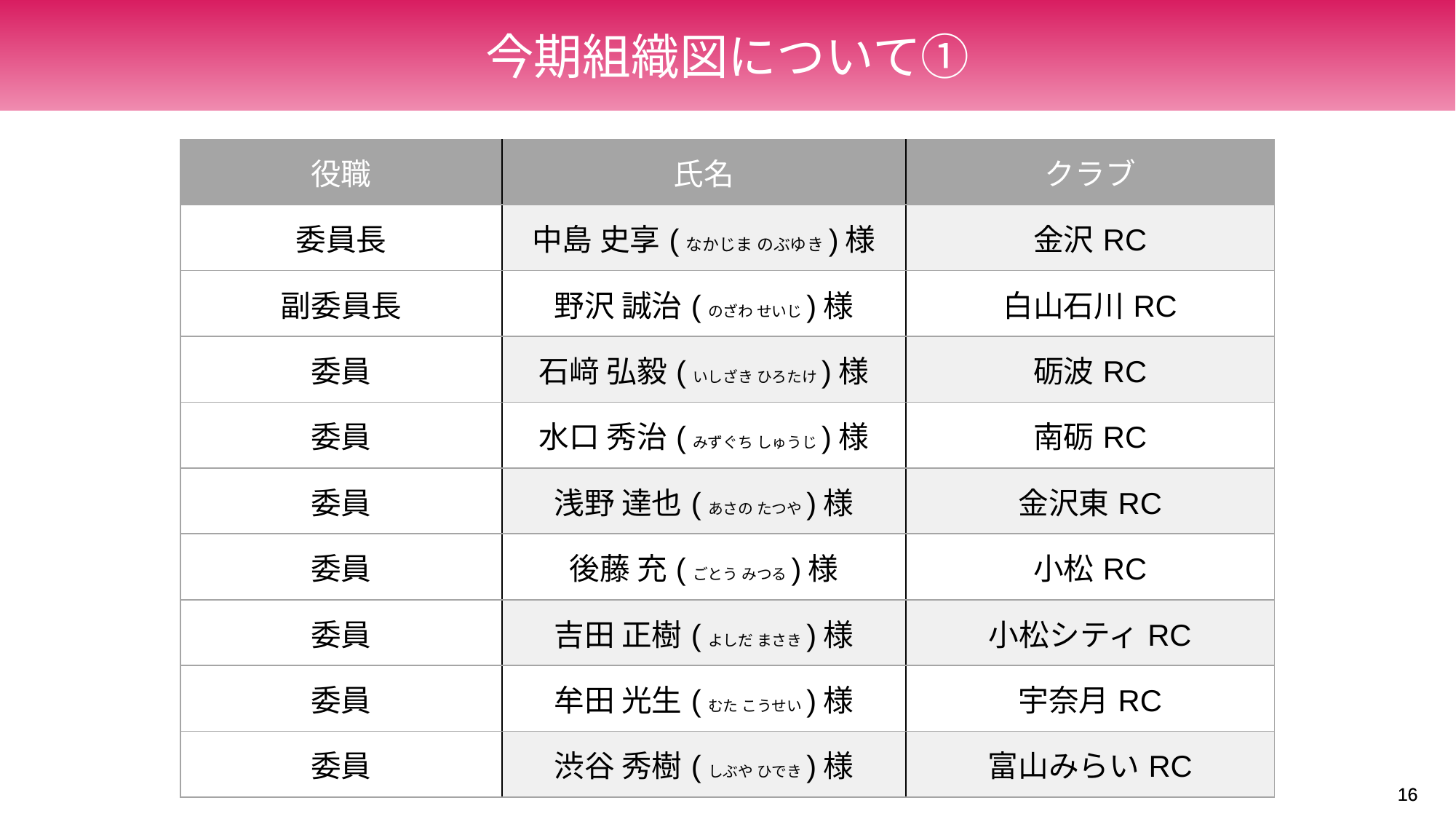

今期組織図について①
| 役職 | 氏名 | クラブ |
| --- | --- | --- |
| 委員長 | 中島 史享(なかじま のぶゆき)様 | 金沢RC |
| 副委員長 | 野沢 誠治(のざわ せいじ)様 | 白山石川RC |
| 委員 | 石﨑 弘毅(いしざき ひろたけ)様 | 砺波RC |
| 委員 | 水口 秀治(みずぐち しゅうじ)様 | 南砺RC |
| 委員 | 浅野 達也(あさの たつや)様 | 金沢東RC |
| 委員 | 後藤 充(ごとう みつる)様 | 小松RC |
| 委員 | 吉田 正樹(よしだ まさき)様 | 小松シティRC |
| 委員 | 牟田 光生(むた こうせい)様 | 宇奈月RC |
| 委員 | 渋谷 秀樹(しぶや ひでき)様 | 富山みらいRC |